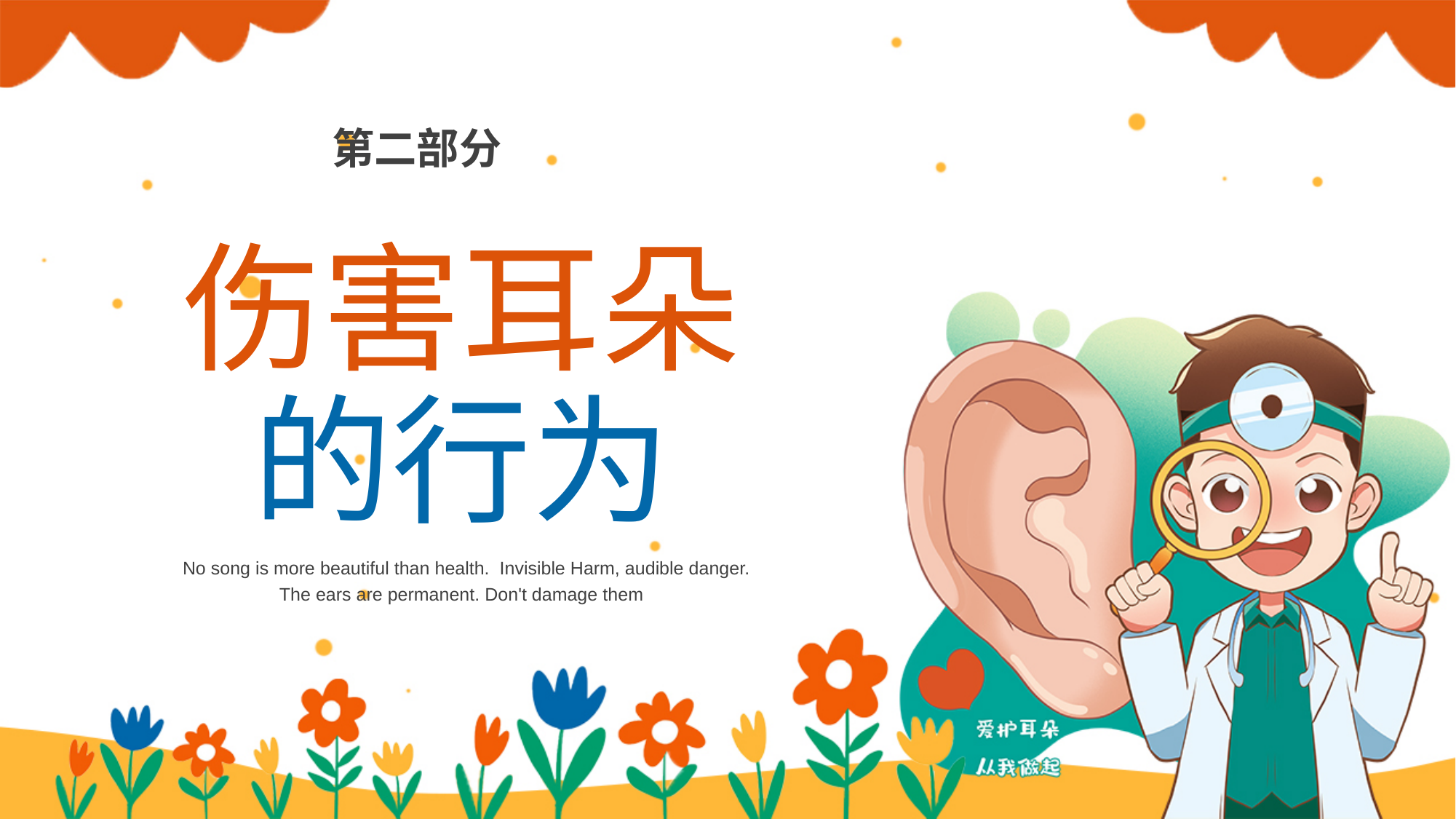

第二部分
伤害耳朵
的行为
  No song is more beautiful than health.  Invisible Harm, audible danger. The ears are permanent. Don't damage them